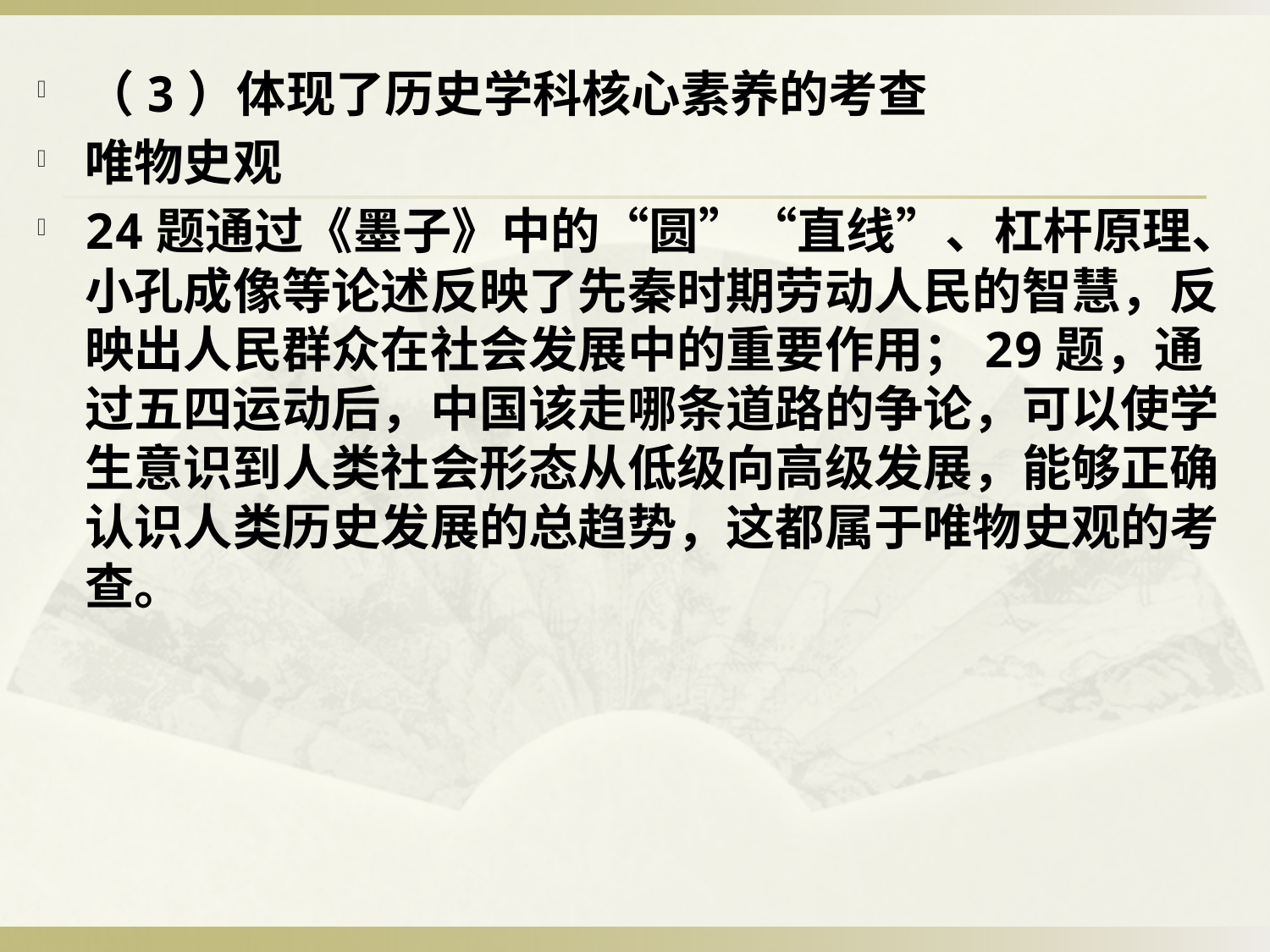

（3）体现了历史学科核心素养的考查
唯物史观
24题通过《墨子》中的“圆”“直线”、杠杆原理、小孔成像等论述反映了先秦时期劳动人民的智慧，反映出人民群众在社会发展中的重要作用；29题，通过五四运动后，中国该走哪条道路的争论，可以使学生意识到人类社会形态从低级向高级发展，能够正确认识人类历史发展的总趋势，这都属于唯物史观的考查。